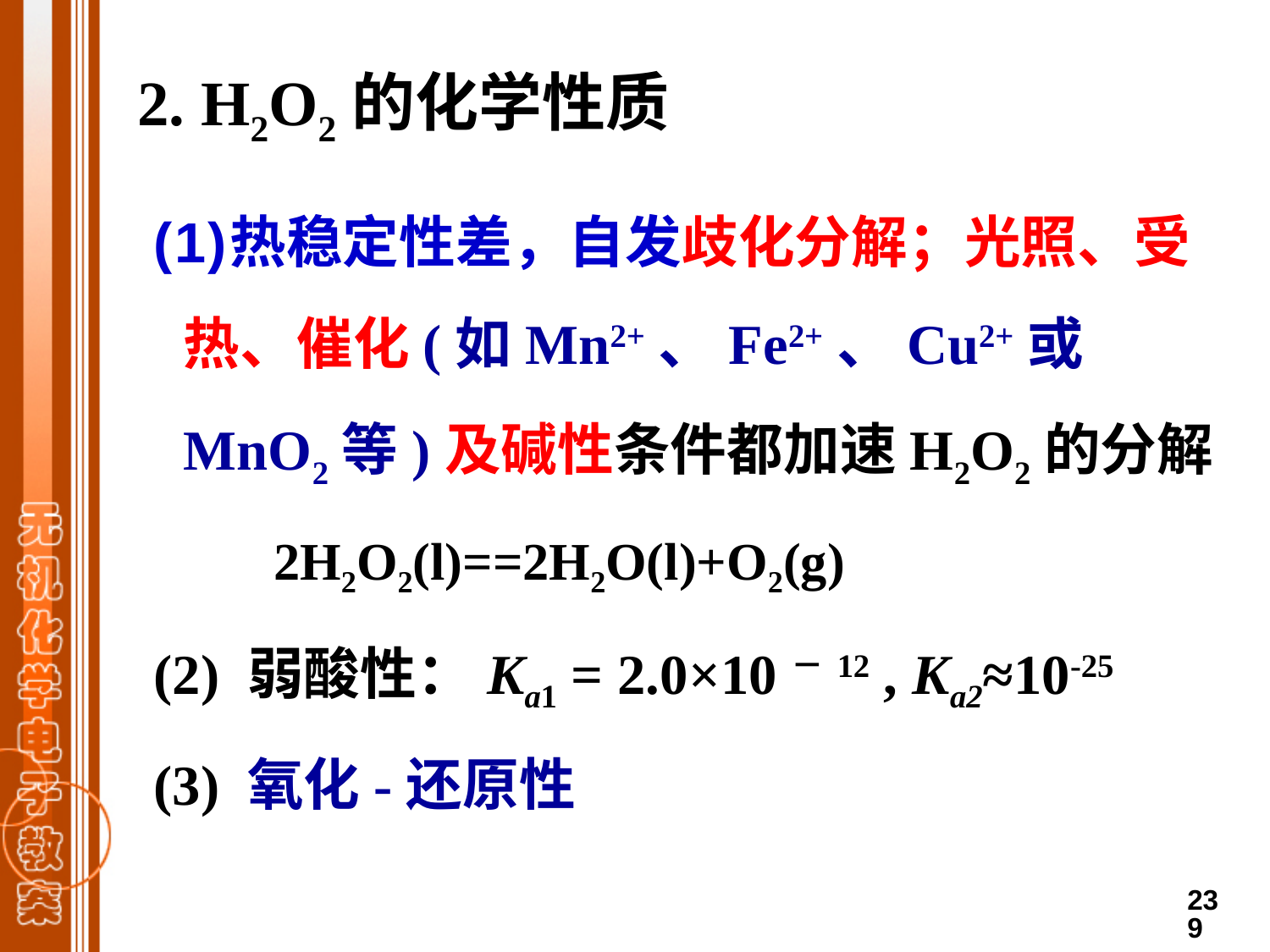

2. H2O2的化学性质
热稳定性差，自发歧化分解；光照、受热、催化(如Mn2+、Fe2+、Cu2+或 MnO2等)及碱性条件都加速H2O2的分解
         2H2O2(l)==2H2O(l)+O2(g)
(2) 弱酸性：Ka1 = 2.0×10－12 , Ka2≈10-25
(3) 氧化-还原性
239